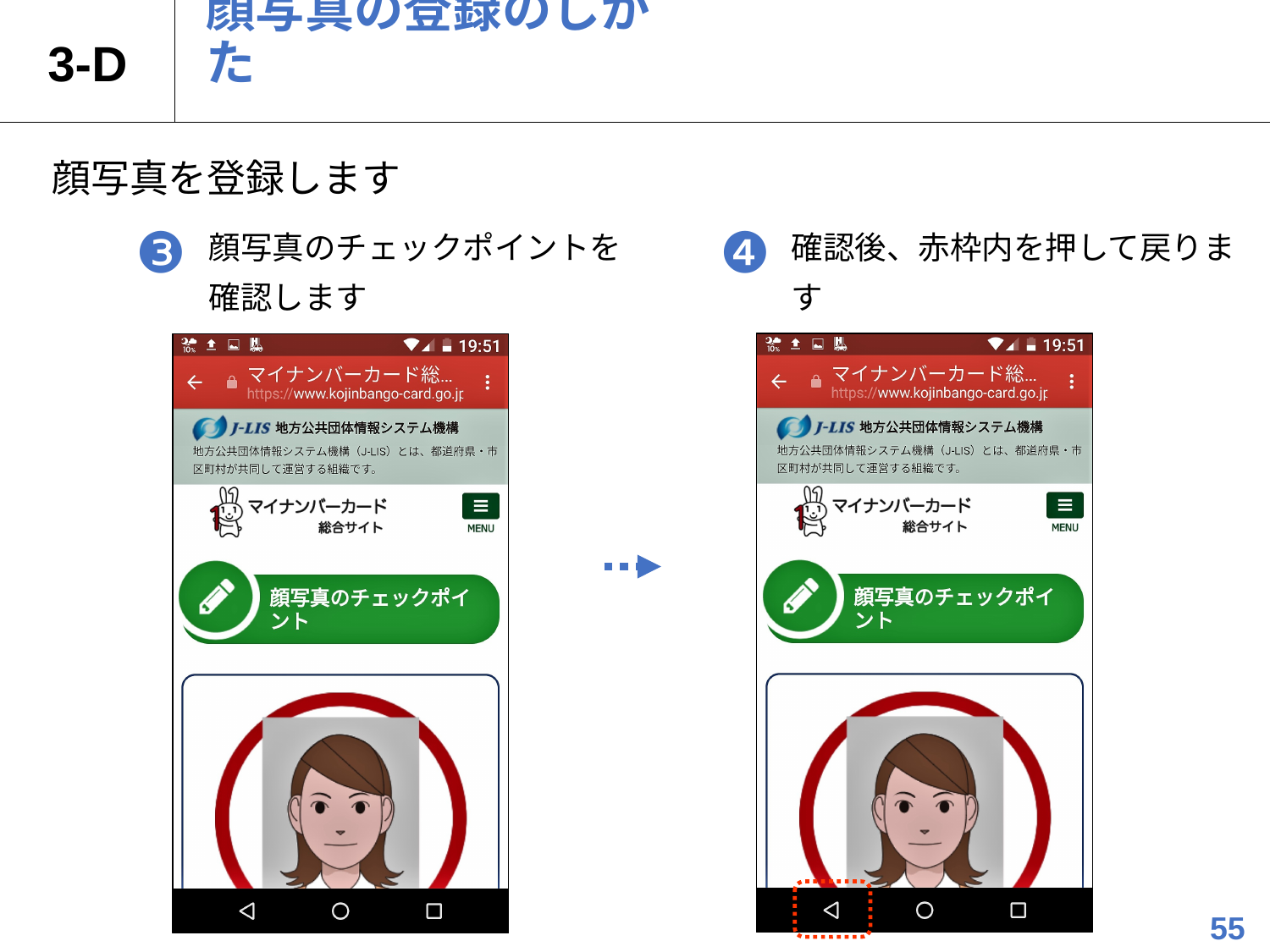

3-D
# 顔写真の登録のしかた
顔写真を登録します
❸
顔写真のチェックポイントを
確認します
❹
確認後、赤枠内を押して戻ります

55